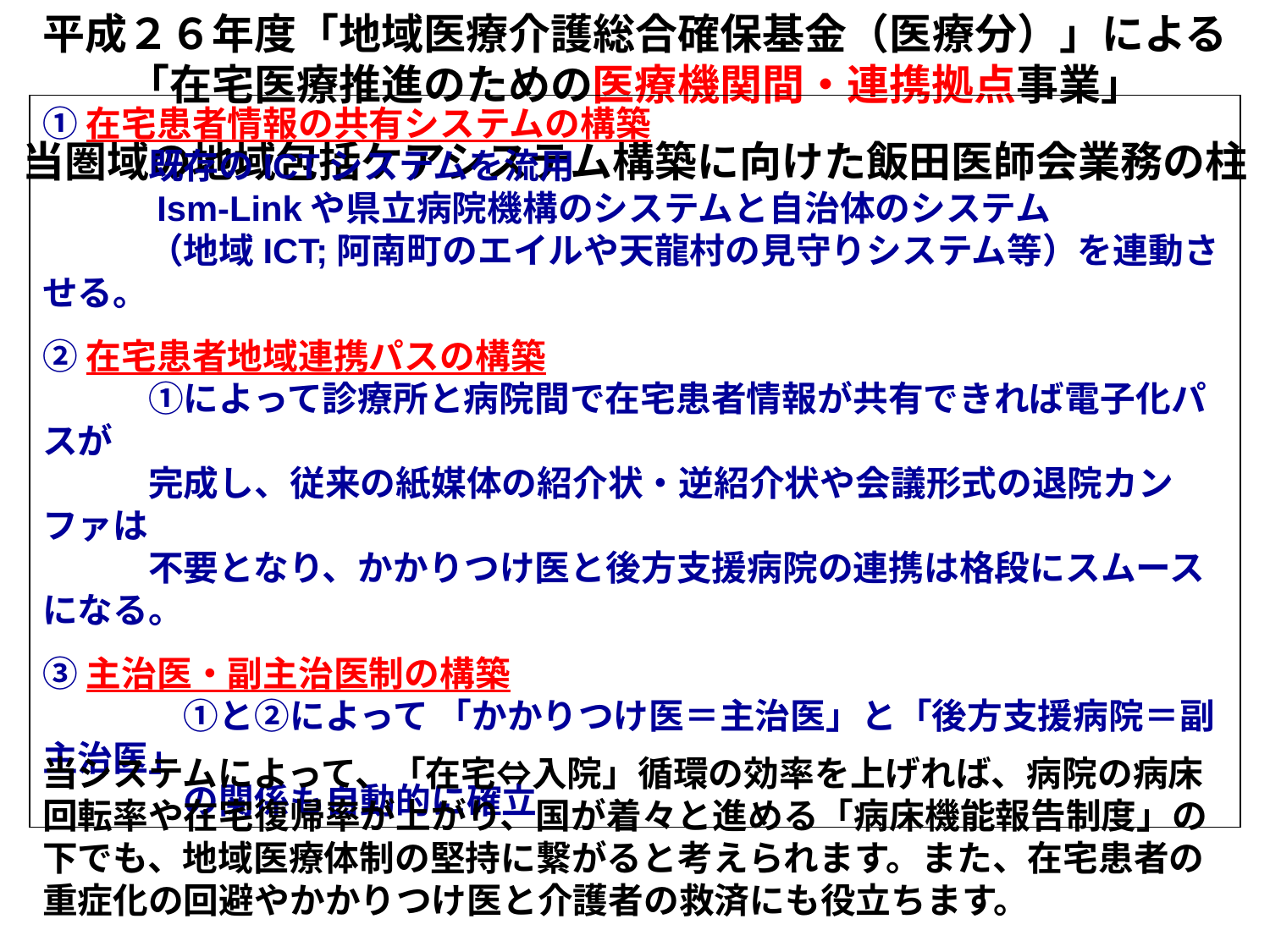

平成２６年度「地域医療介護総合確保基金（医療分）」による
「在宅医療推進のための医療機関間・連携拠点事業」
当圏域の地域包括ケアシステム構築に向けた飯田医師会業務の柱
①在宅患者情報の共有システムの構築
　　　既存のICTシステムを流用
　　　Ism-Linkや県立病院機構のシステムと自治体のシステム
　　　（地域ICT;阿南町のエイルや天龍村の見守りシステム等）を連動させる。

②在宅患者地域連携パスの構築
　　　①によって診療所と病院間で在宅患者情報が共有できれば電子化パスが
　　　完成し、従来の紙媒体の紹介状・逆紹介状や会議形式の退院カンファは
　　　不要となり、かかりつけ医と後方支援病院の連携は格段にスムースになる。

③主治医・副主治医制の構築
　　　　①と②によって 「かかりつけ医＝主治医」と「後方支援病院＝副主治医」
　　　　の関係も自動的に確立
当システムによって、「在宅⇔入院」循環の効率を上げれば、病院の病床回転率や在宅復帰率が上がり、国が着々と進める「病床機能報告制度」の下でも、地域医療体制の堅持に繋がると考えられます。また、在宅患者の重症化の回避やかかりつけ医と介護者の救済にも役立ちます。